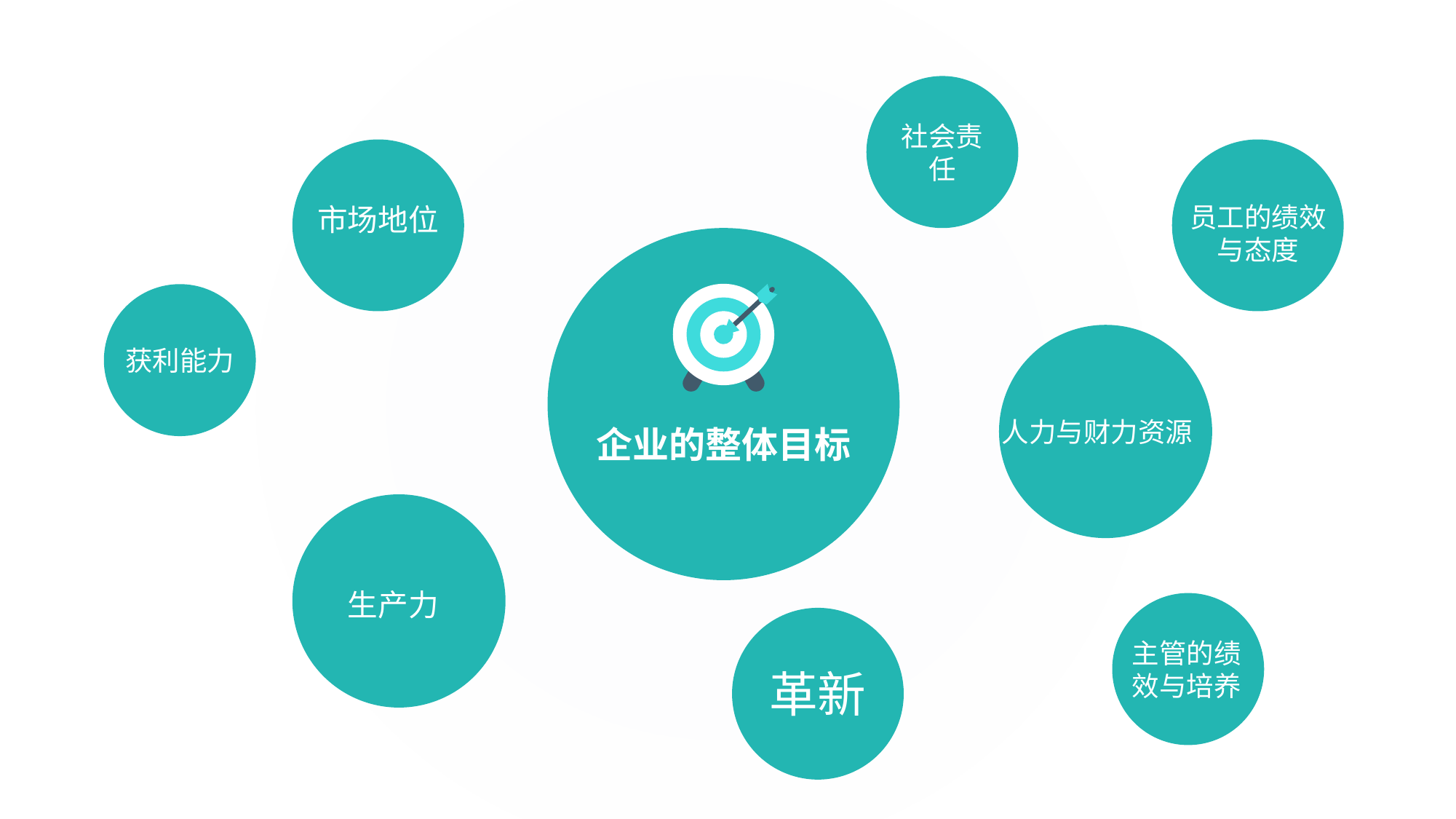

社会责任

市场地位
员工的绩效与态度

获利能力
人力与财力资源
企业的整体目标

生产力

主管的绩效与培养
革新